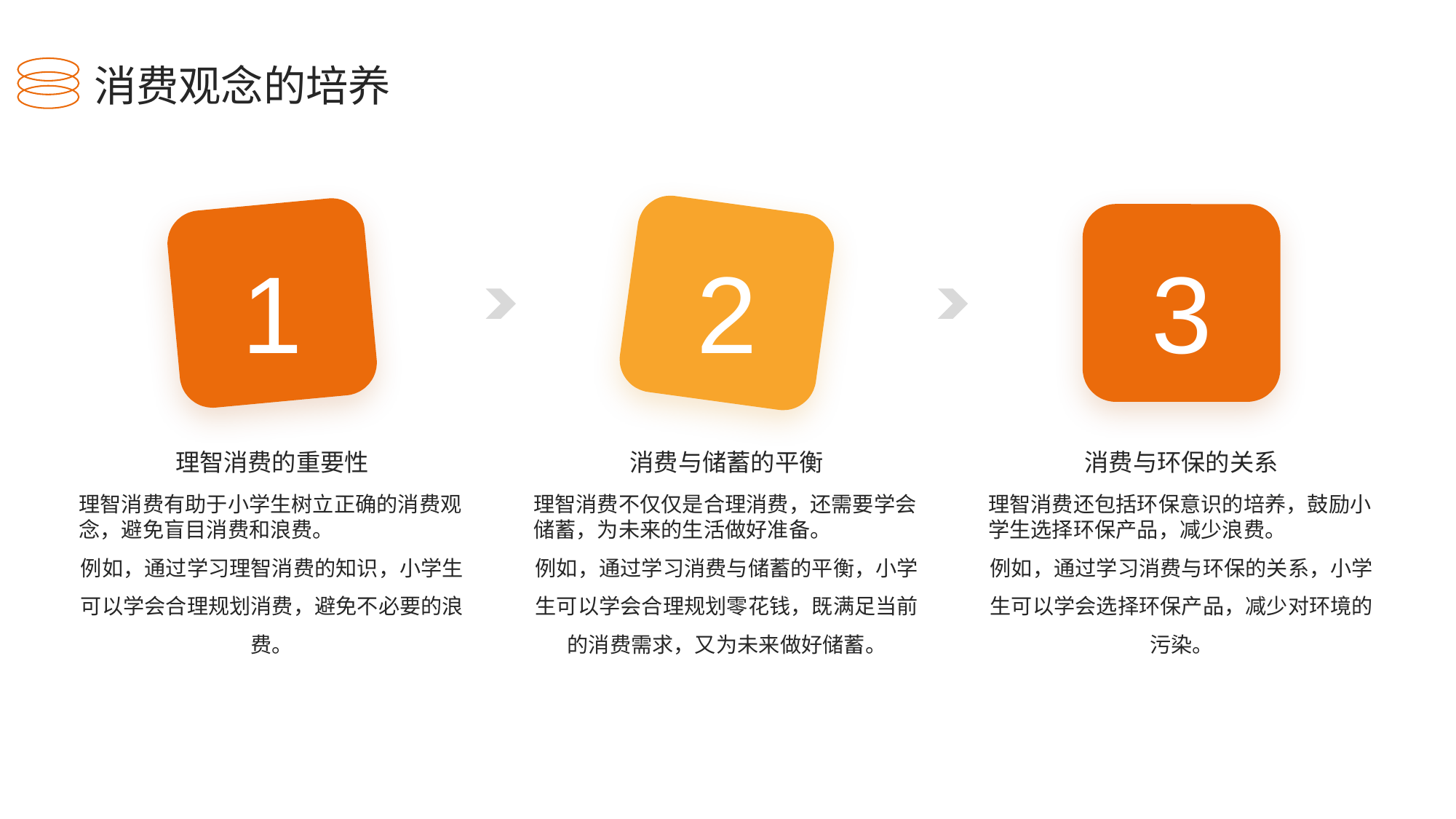

消费观念的培养

1
2
3

理智消费的重要性
消费与储蓄的平衡
消费与环保的关系
理智消费有助于小学生树立正确的消费观念，避免盲目消费和浪费。
例如，通过学习理智消费的知识，小学生可以学会合理规划消费，避免不必要的浪费。
理智消费不仅仅是合理消费，还需要学会储蓄，为未来的生活做好准备。
例如，通过学习消费与储蓄的平衡，小学生可以学会合理规划零花钱，既满足当前的消费需求，又为未来做好储蓄。
理智消费还包括环保意识的培养，鼓励小学生选择环保产品，减少浪费。
例如，通过学习消费与环保的关系，小学生可以学会选择环保产品，减少对环境的污染。